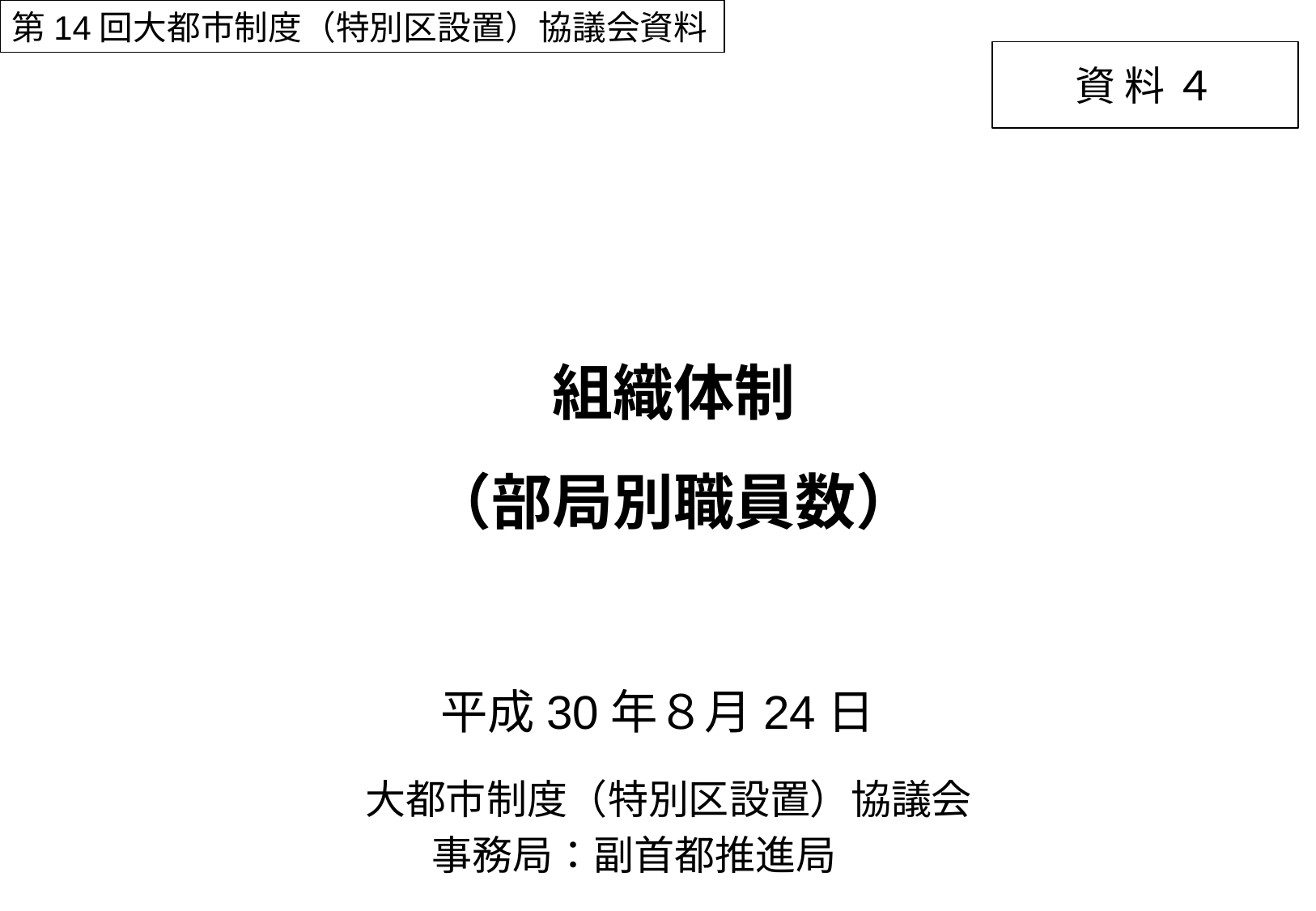

第14回大都市制度（特別区設置）協議会資料
資 料 ４
組織体制
（部局別職員数）
平成30年８月24日

 大都市制度（特別区設置）協議会
事務局：副首都推進局